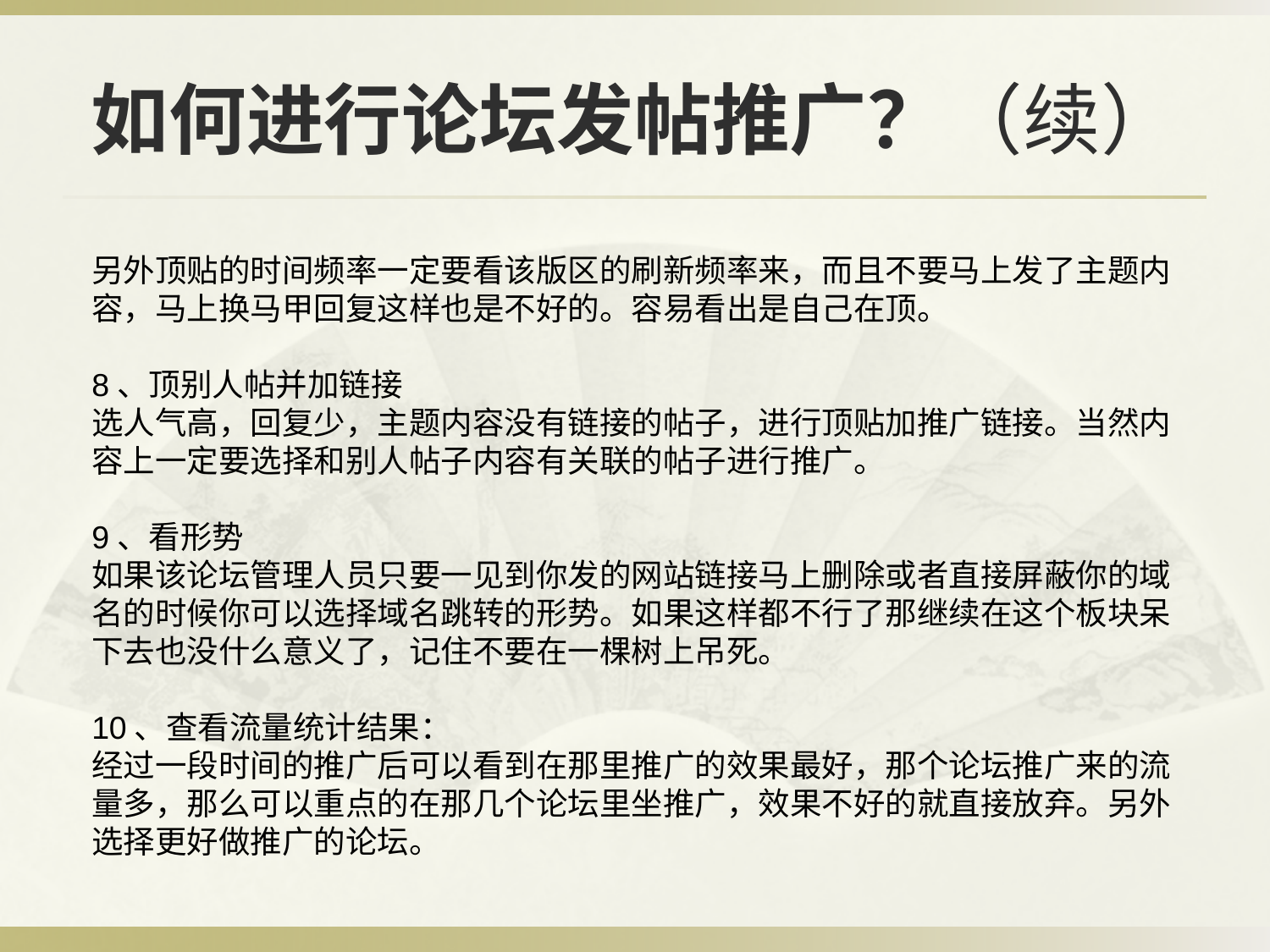

# 如何进行论坛发帖推广？（续）
另外顶贴的时间频率一定要看该版区的刷新频率来，而且不要马上发了主题内容，马上换马甲回复这样也是不好的。容易看出是自己在顶。

8、顶别人帖并加链接
选人气高，回复少，主题内容没有链接的帖子，进行顶贴加推广链接。当然内容上一定要选择和别人帖子内容有关联的帖子进行推广。

9、看形势
如果该论坛管理人员只要一见到你发的网站链接马上删除或者直接屏蔽你的域名的时候你可以选择域名跳转的形势。如果这样都不行了那继续在这个板块呆下去也没什么意义了，记住不要在一棵树上吊死。
10、查看流量统计结果：
经过一段时间的推广后可以看到在那里推广的效果最好，那个论坛推广来的流量多，那么可以重点的在那几个论坛里坐推广，效果不好的就直接放弃。另外选择更好做推广的论坛。